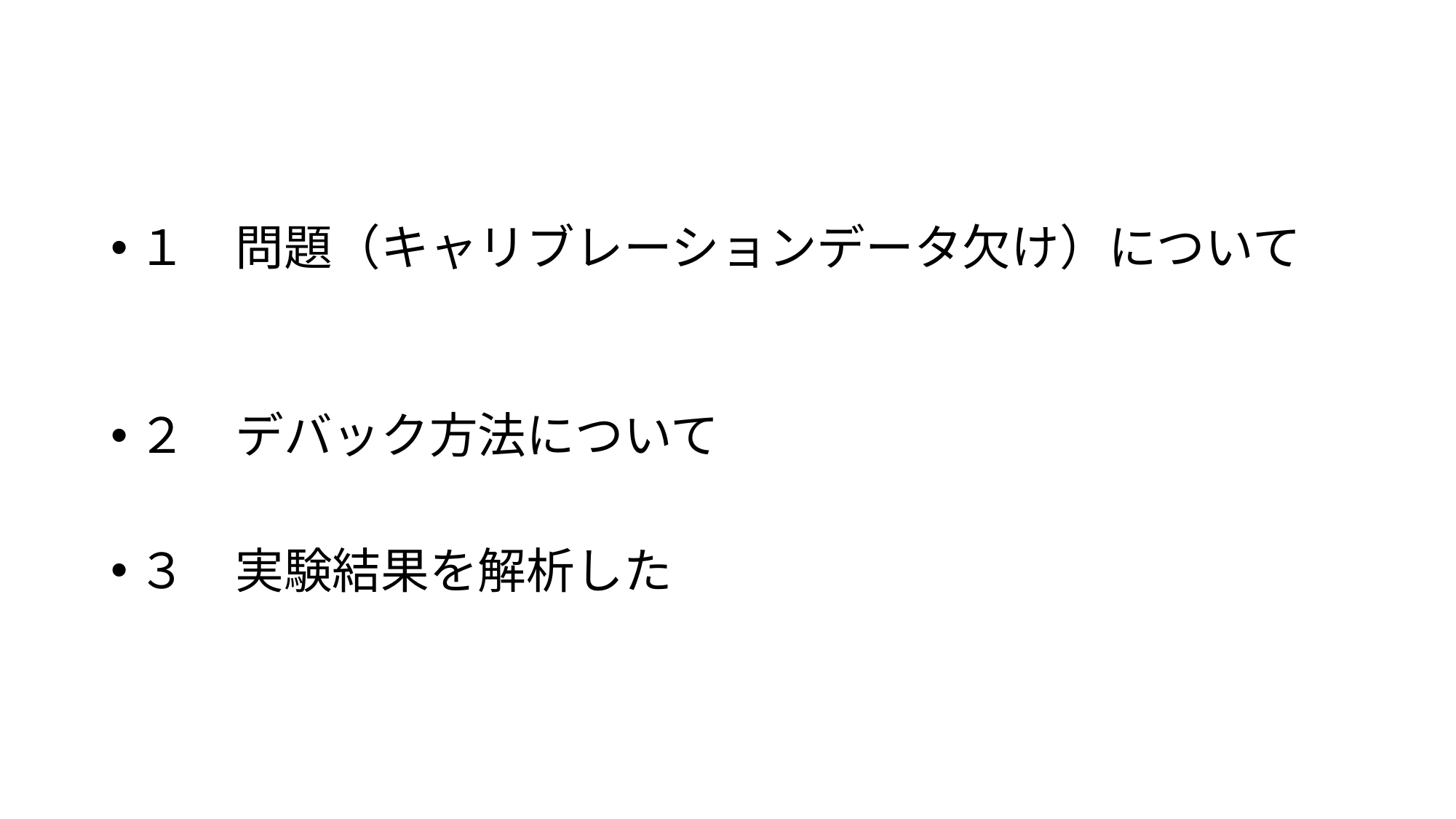

１　問題（キャリブレーションデータ欠け）について

２　デバック方法について

３　実験結果を解析した